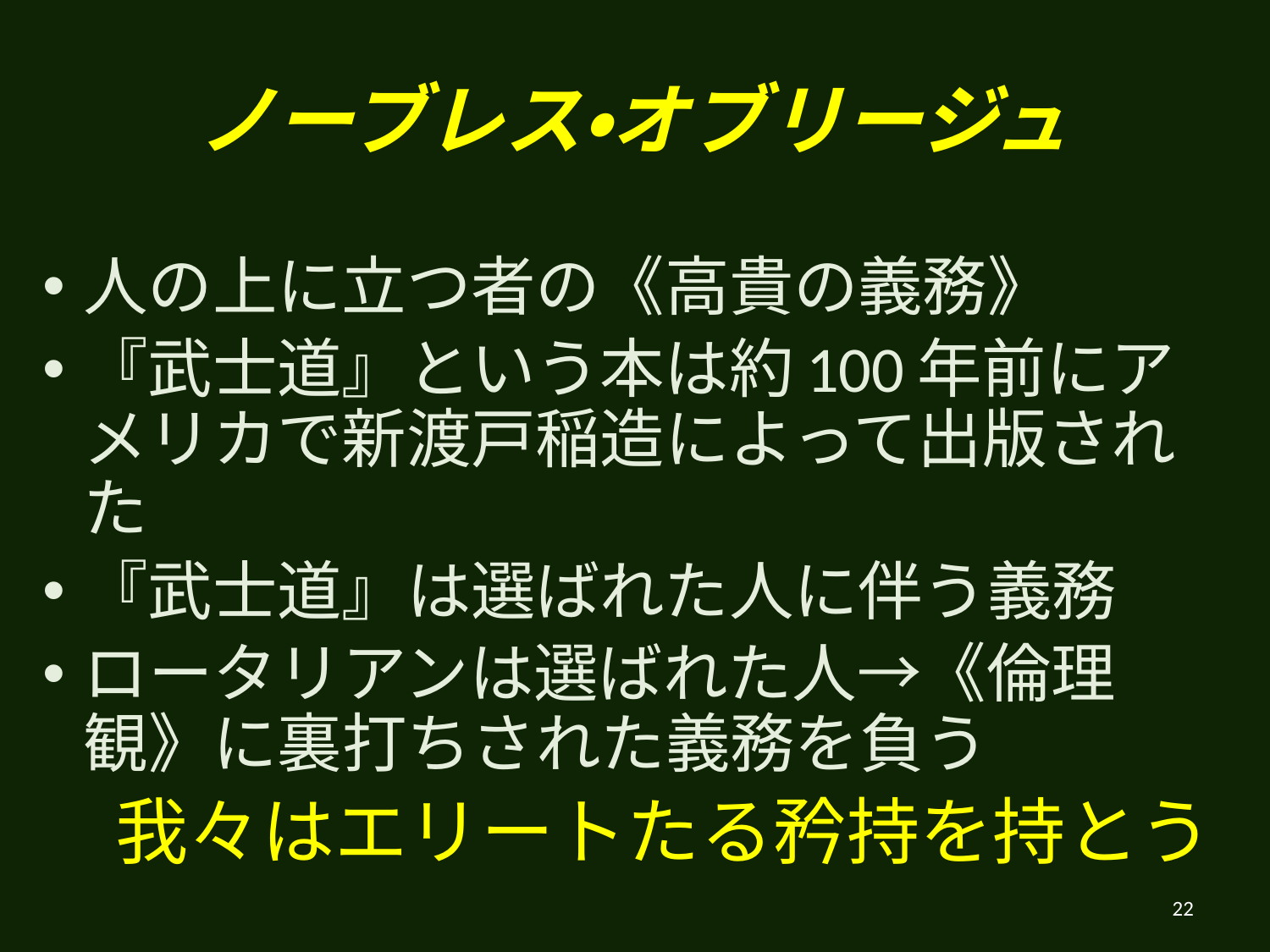

ノーブレス・オブリージュ
人の上に立つ者の《高貴の義務》
『武士道』という本は約100年前にアメリカで新渡戸稲造によって出版された
『武士道』は選ばれた人に伴う義務
ロータリアンは選ばれた人→《倫理観》に裏打ちされた義務を負う
　我々はエリートたる矜持を持とう

22